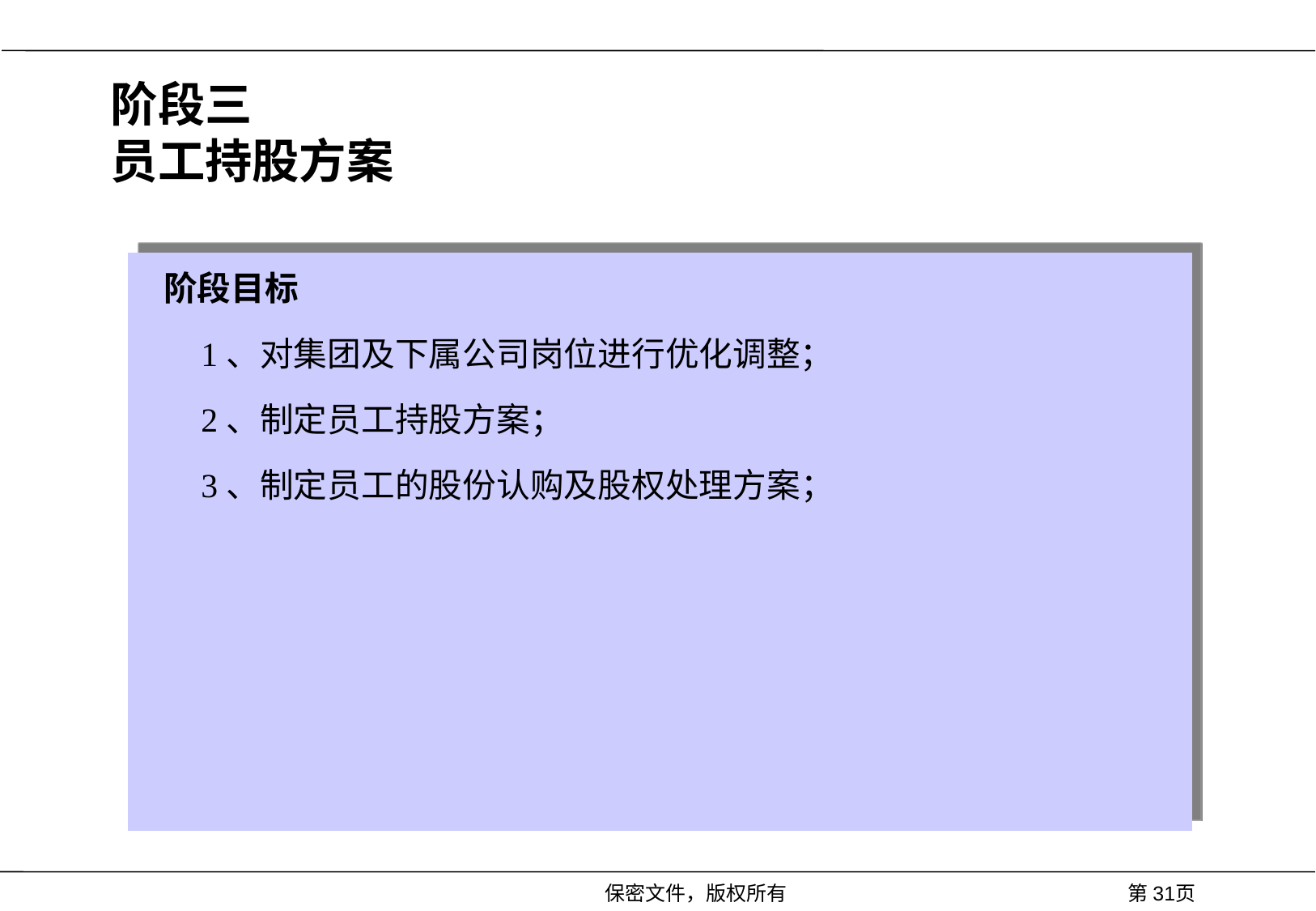

# 阶段三 员工持股方案
  阶段目标
1、对集团及下属公司岗位进行优化调整；
2、制定员工持股方案；
3、制定员工的股份认购及股权处理方案；